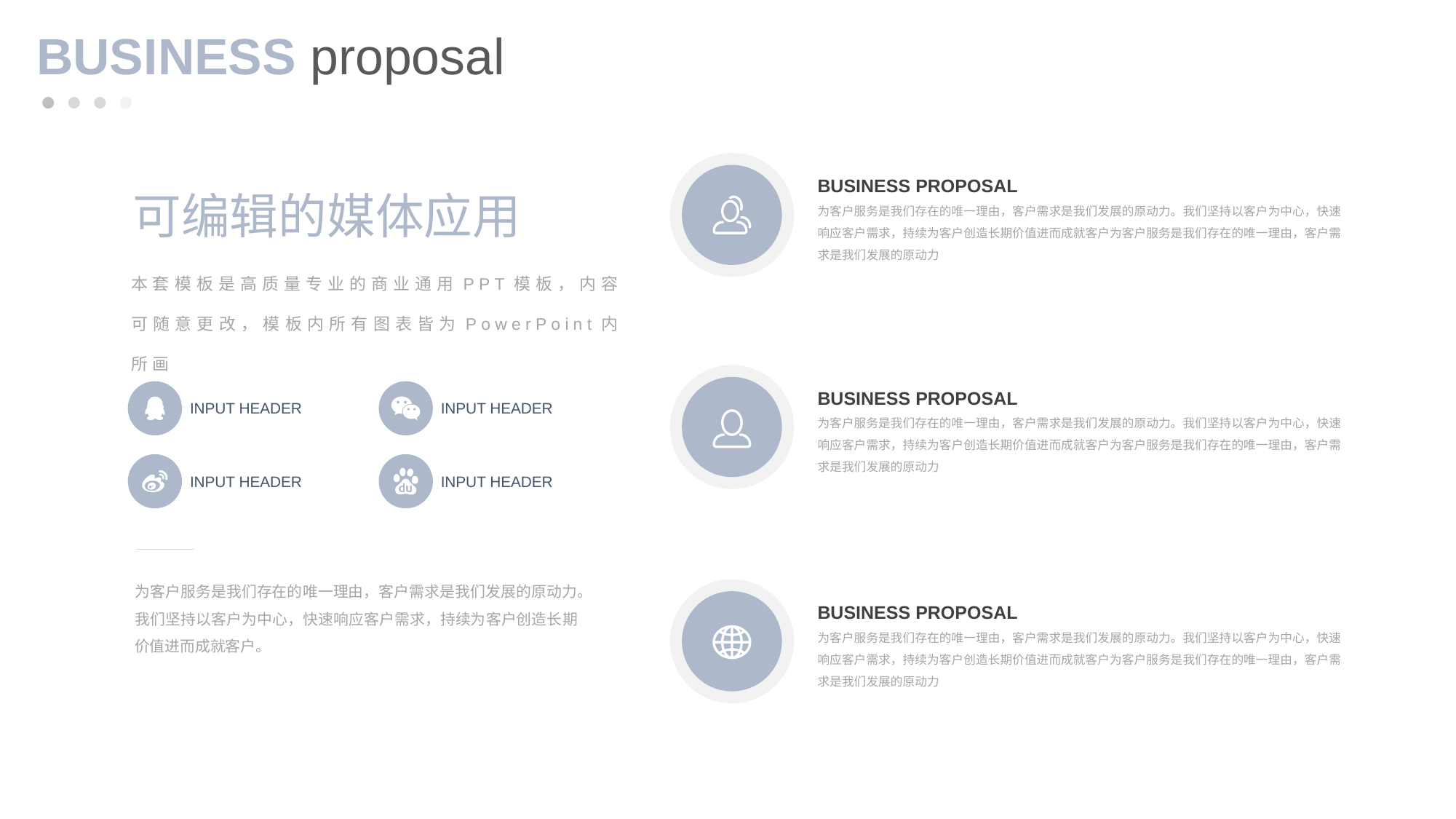

BUSINESS proposal

BUSINESS PROPOSAL
为客户服务是我们存在的唯一理由，客户需求是我们发展的原动力。我们坚持以客户为中心，快速响应客户需求，持续为客户创造长期价值进而成就客户为客户服务是我们存在的唯一理由，客户需求是我们发展的原动力
可编辑的媒体应用
本套模板是高质量专业的商业通用PPT模板，内容可随意更改，模板内所有图表皆为PowerPoint内所画

BUSINESS PROPOSAL
为客户服务是我们存在的唯一理由，客户需求是我们发展的原动力。我们坚持以客户为中心，快速响应客户需求，持续为客户创造长期价值进而成就客户为客户服务是我们存在的唯一理由，客户需求是我们发展的原动力

INPUT HEADER

INPUT HEADER

INPUT HEADER

INPUT HEADER
为客户服务是我们存在的唯一理由，客户需求是我们发展的原动力。我们坚持以客户为中心，快速响应客户需求，持续为客户创造长期价值进而成就客户。

BUSINESS PROPOSAL
为客户服务是我们存在的唯一理由，客户需求是我们发展的原动力。我们坚持以客户为中心，快速响应客户需求，持续为客户创造长期价值进而成就客户为客户服务是我们存在的唯一理由，客户需求是我们发展的原动力